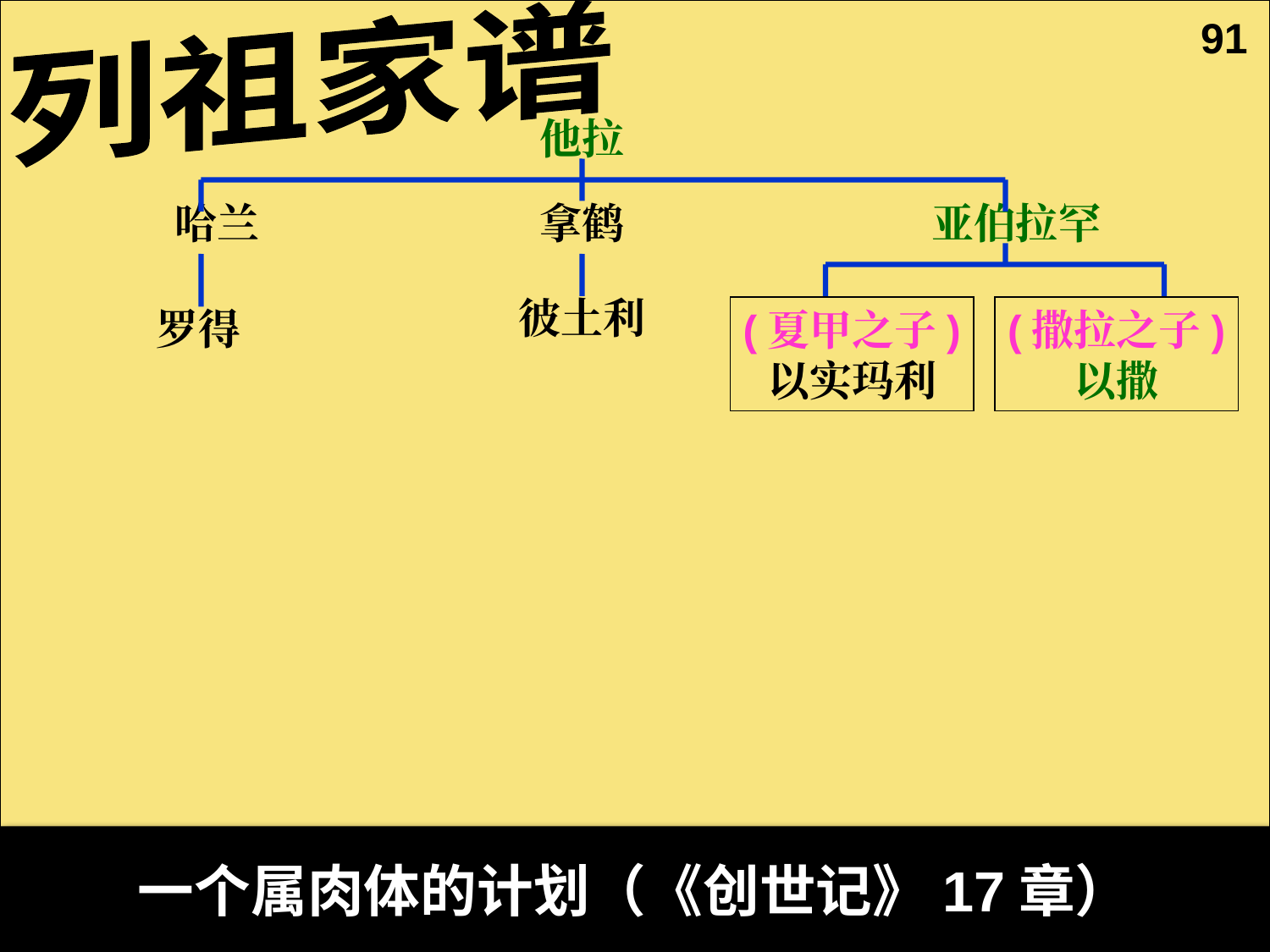

列祖家谱
91
Patriarchal Family Tree
他拉

哈兰
拿鹤
亚伯拉罕

彼土利
罗得
(夏甲之子) 以实玛利
(撒拉之子) 以撒
一个属肉体的计划（《创世记》17章）